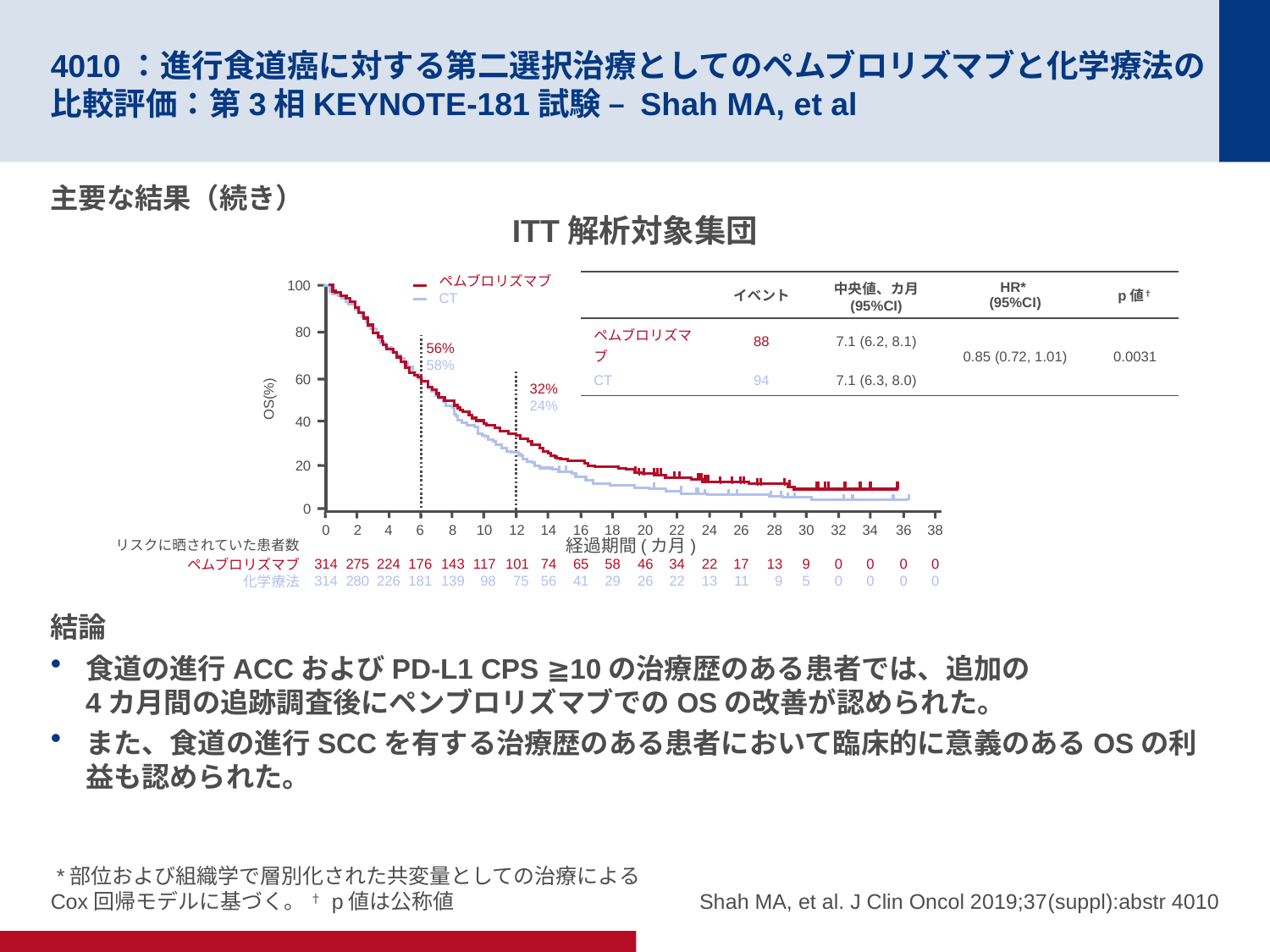

# 4010：進行食道癌に対する第二選択治療としてのペムブロリズマブと化学療法の比較評価：第3相KEYNOTE-181試験 – Shah MA, et al
主要な結果（続き）

結論
食道の進行ACCおよびPD-L1 CPS ≧10の治療歴のある患者では、追加の
4カ月間の追跡調査後にペンブロリズマブでのOSの改善が認められた。
また、食道の進行SCCを有する治療歴のある患者において臨床的に意義のあるOSの利益も認められた。
ITT解析対象集団
ペムブロリズマブ
CT
100
|  | イベント | 中央値、カ月 (95%CI) | HR\* (95%CI) | p値† |
| --- | --- | --- | --- | --- |
| ペムブロリズマブ | 88 | 7.1 (6.2, 8.1) | 0.85 (0.72, 1.01) | 0.0031 |
| CT | 94 | 7.1 (6.3, 8.0) |  |  |

80

56%
58%
60
32%
24%

OS(%)
40

20

0

0

314
314
2

275
280
4

224
226
6

176
181
8

143
139
10

117
98
12

101
75
14

74
56
16

65
41
18

58
29
20

46
26
22

34
22
24

22
13
26

17
11
28

13
9
30

9
5
32

0
0
34

0
0
36

0
0
38

0
0
経過期間(カ月)
リスクに晒されていた患者数
ペムブロリズマブ
化学療法
 *部位および組織学で層別化された共変量としての治療によるCox回帰モデルに基づく。 † p値は公称値
Shah MA, et al. J Clin Oncol 2019;37(suppl):abstr 4010